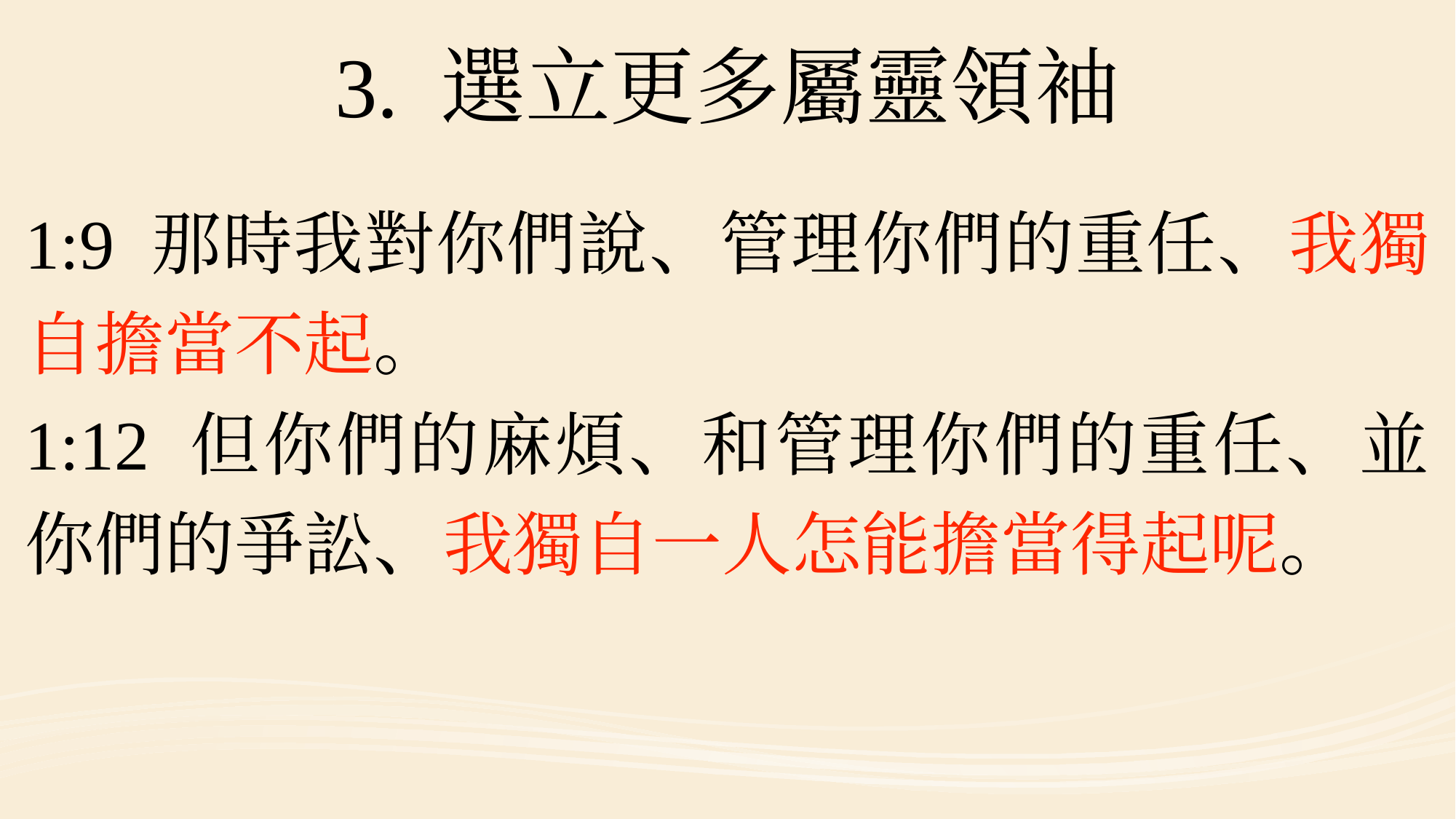

#
3. 選立更多屬靈領袖

1:9 那時我對你們說、管理你們的重任、我獨自擔當不起。
1:12 但你們的麻煩、和管理你們的重任、並你們的爭訟、我獨自一人怎能擔當得起呢。
18